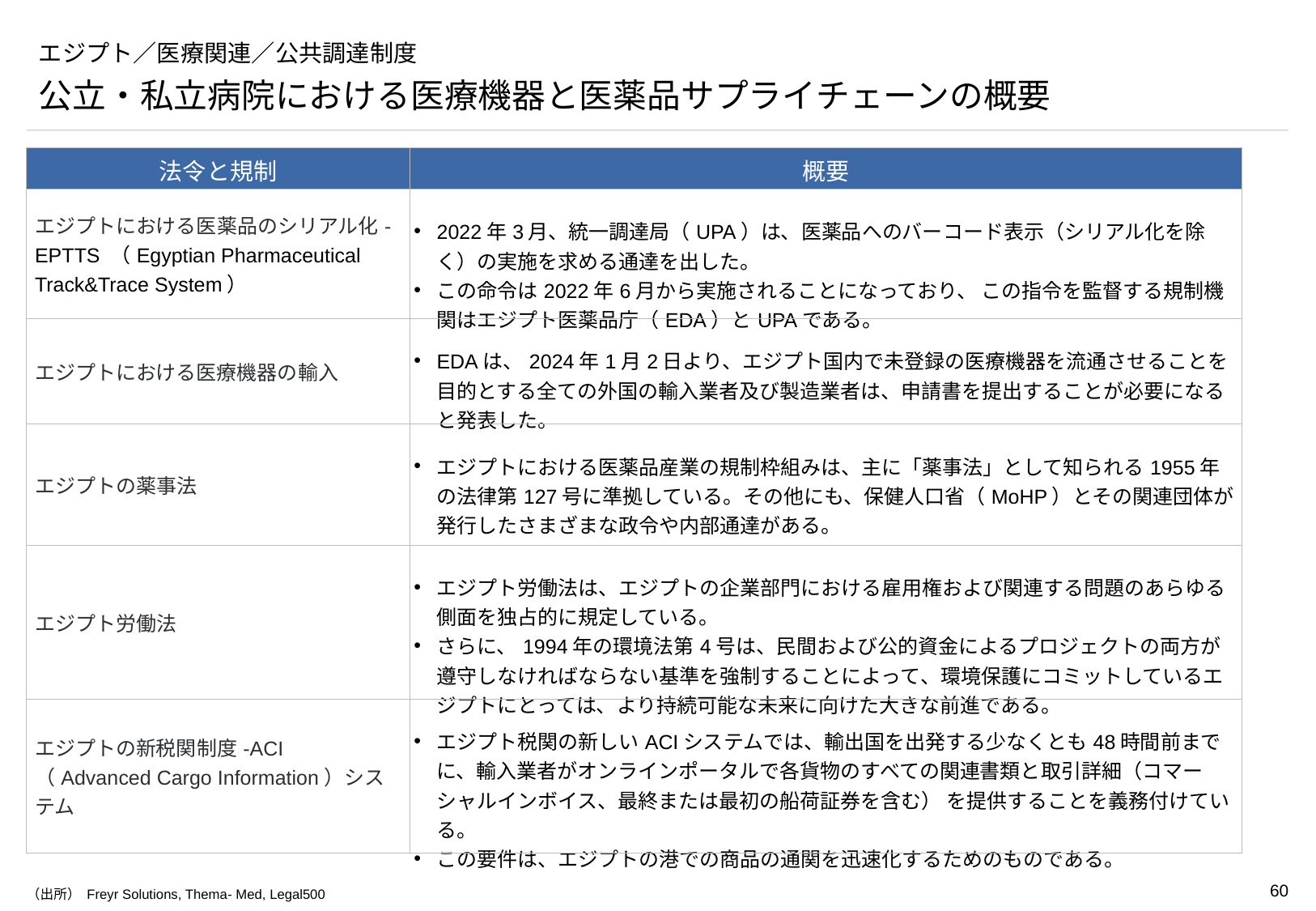

# エジプト／医療関連／公共調達制度
公立・私立病院における医療機器と医薬品サプライチェーンの概要
| 法令と規制 | 概要 |
| --- | --- |
| エジプトにおける医薬品のシリアル化-EPTTS （Egyptian Pharmaceutical Track&Trace System） | 2022年3月、統一調達局（UPA）は、医薬品へのバーコード表示（シリアル化を除く）の実施を求める通達を出した。 この命令は2022年6月から実施されることになっており、 この指令を監督する規制機関はエジプト医薬品庁（EDA）とUPAである。 |
| エジプトにおける医療機器の輸入 | EDAは、2024年1月2日より、エジプト国内で未登録の医療機器を流通させることを目的とする全ての外国の輸入業者及び製造業者は、申請書を提出することが必要になると発表した。 |
| エジプトの薬事法 | エジプトにおける医薬品産業の規制枠組みは、主に「薬事法」として知られる1955年の法律第127号に準拠している。その他にも、保健人口省（MoHP）とその関連団体が発行したさまざまな政令や内部通達がある。 |
| エジプト労働法 | エジプト労働法は、エジプトの企業部門における雇用権および関連する問題のあらゆる側面を独占的に規定している。 さらに、1994年の環境法第4号は、民間および公的資金によるプロジェクトの両方が遵守しなければならない基準を強制することによって、環境保護にコミットしているエジプトにとっては、より持続可能な未来に向けた大きな前進である。 |
| エジプトの新税関制度-ACI （Advanced Cargo Information）システム | エジプト税関の新しいACIシステムでは、輸出国を出発する少なくとも48時間前までに、輸入業者がオンラインポータルで各貨物のすべての関連書類と取引詳細（コマーシャルインボイス、最終または最初の船荷証券を含む） を提供することを義務付けている。 この要件は、エジプトの港での商品の通関を迅速化するためのものである。 |
（出所） Freyr Solutions, Thema- Med, Legal500